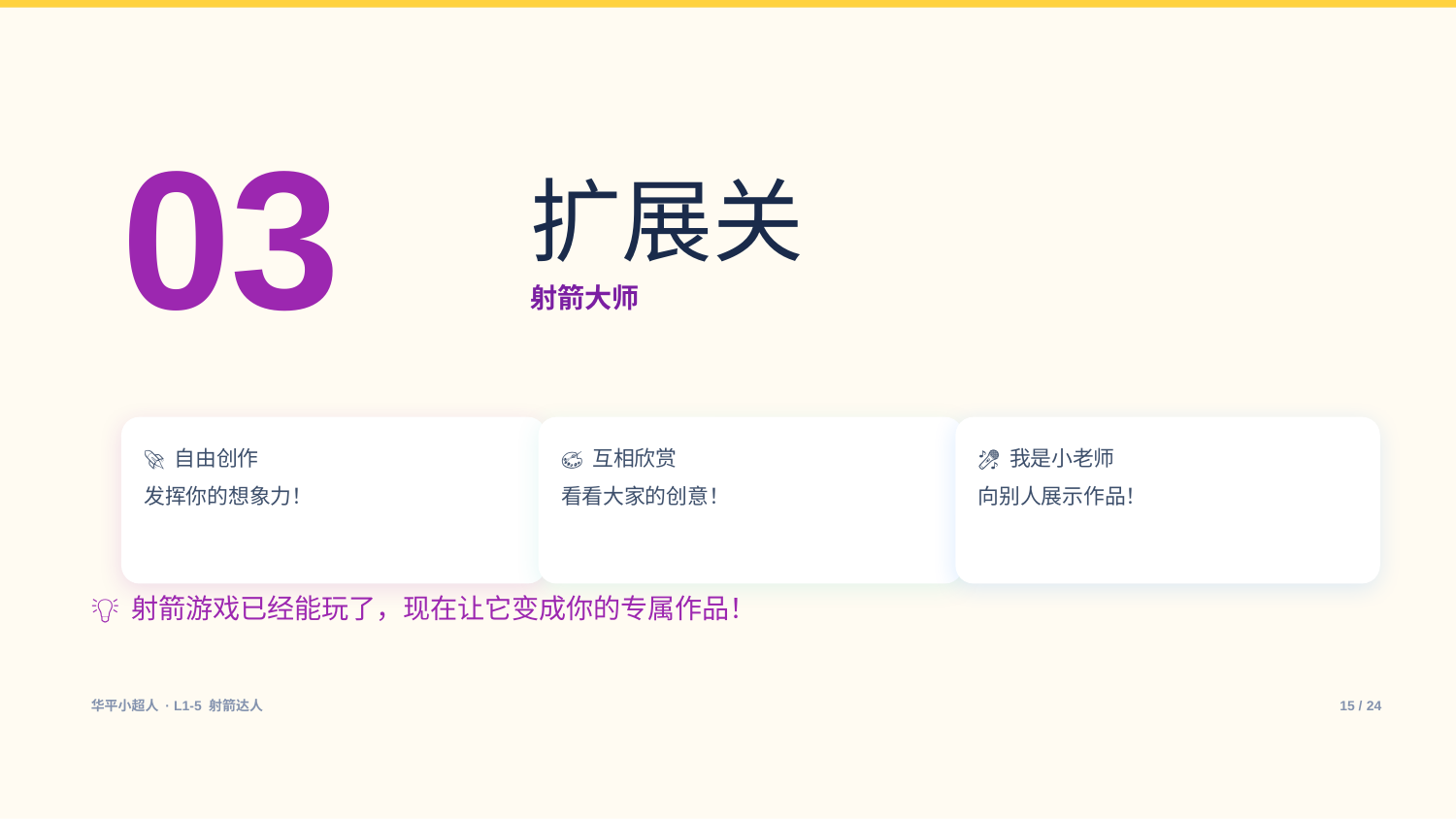

03
扩展关
射箭大师

🚀 自由创作
发挥你的想象力！
🎨 互相欣赏
看看大家的创意！
🎤 我是小老师
向别人展示作品！
💡 射箭游戏已经能玩了，现在让它变成你的专属作品！
华平小超人 · L1-5 射箭达人
15 / 24